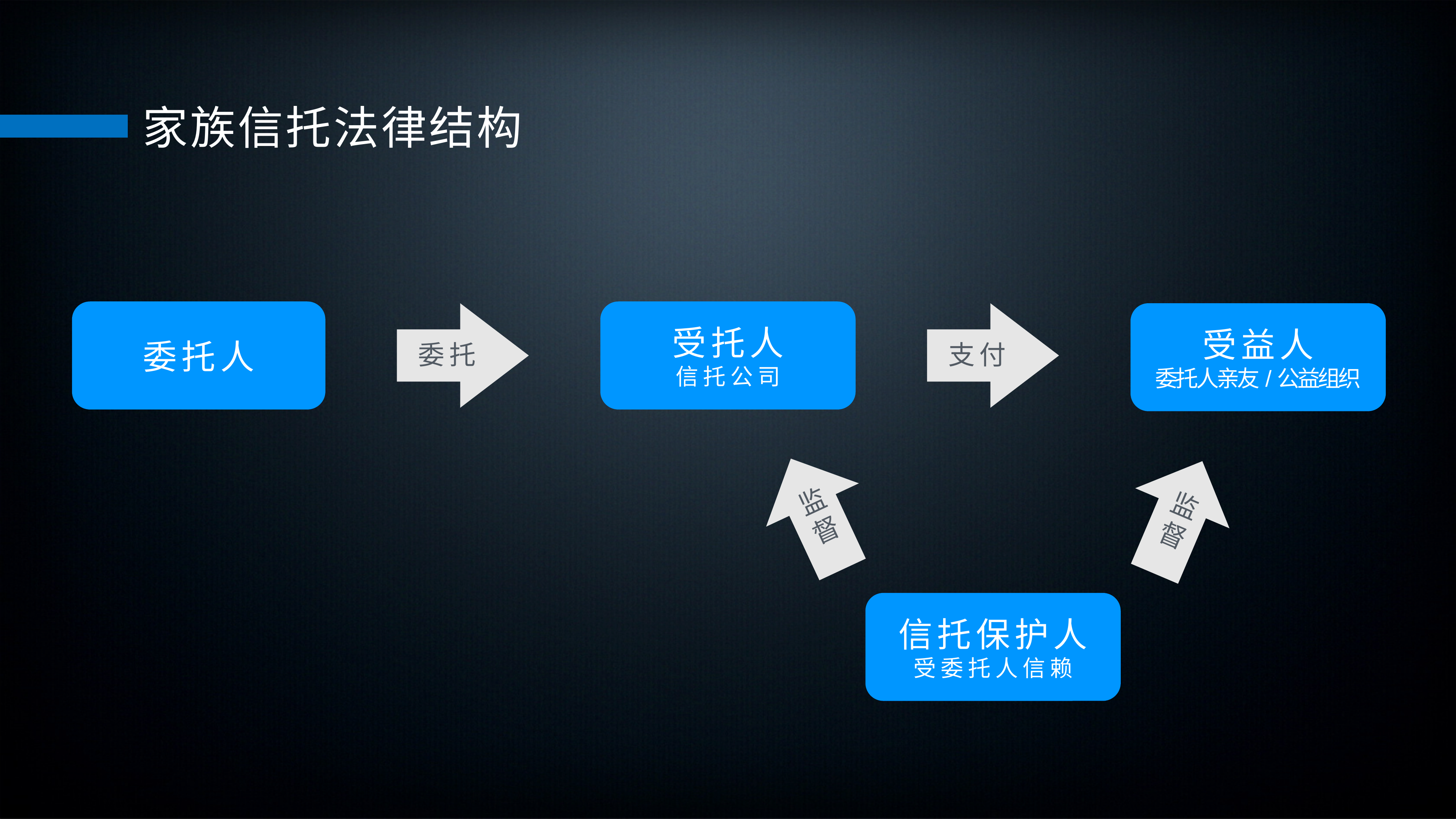

家族信托法律结构

委托人

受托人
信托公司

支付

受益人
委托人亲友/公益组织

委托

监
督

监
督

信托保护人
受委托人信赖